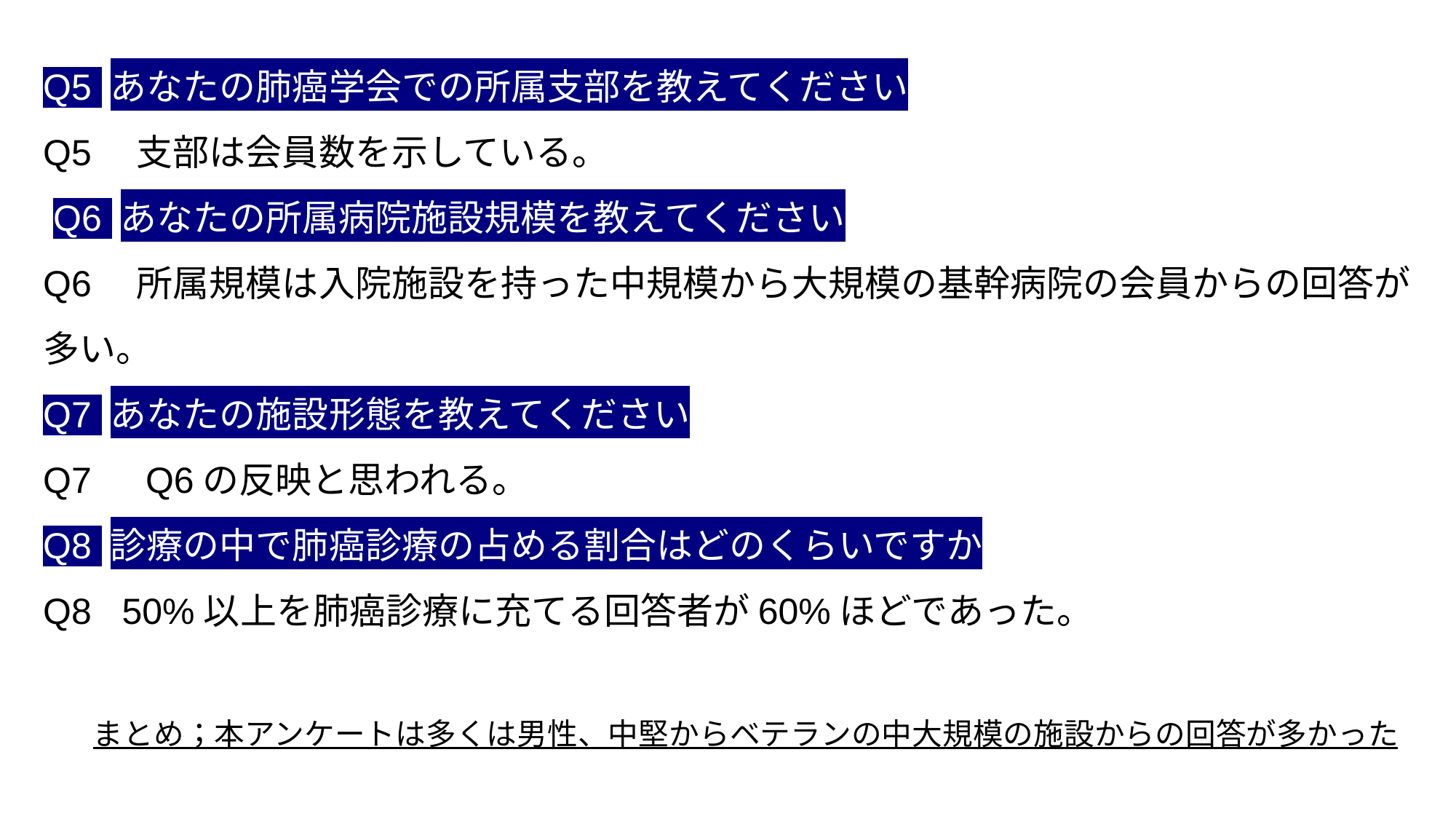

Q5 あなたの肺癌学会での所属支部を教えてください
Q5　支部は会員数を示している。
 Q6 あなたの所属病院施設規模を教えてください
Q6　所属規模は入院施設を持った中規模から大規模の基幹病院の会員からの回答が多い。
Q7 あなたの施設形態を教えてください
Q7　Q6の反映と思われる。
Q8 診療の中で肺癌診療の占める割合はどのくらいですか
Q8   50%以上を肺癌診療に充てる回答者が60%ほどであった。
まとめ；本アンケートは多くは男性、中堅からベテランの中大規模の施設からの回答が多かった